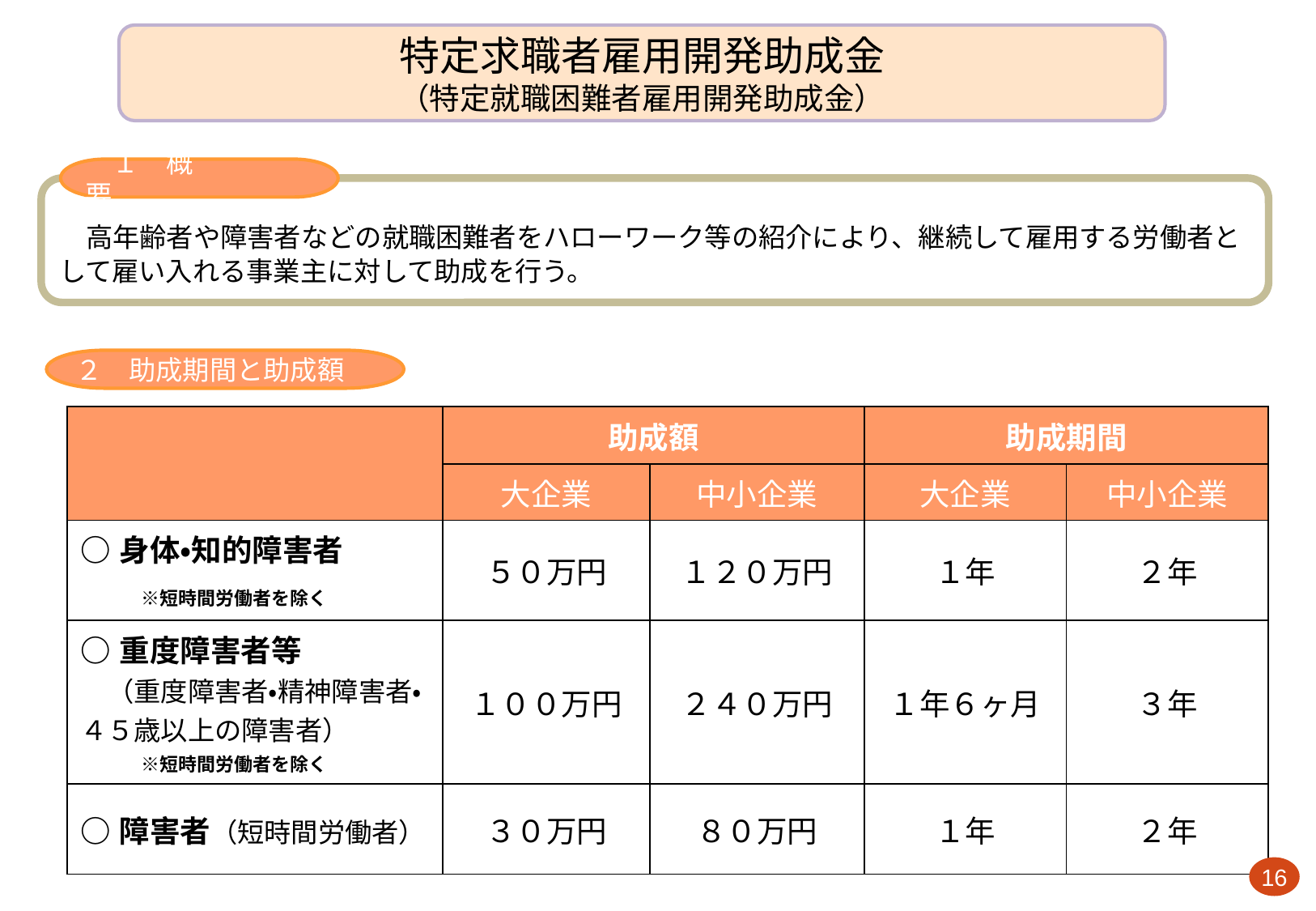

特定求職者雇用開発助成金
（特定就職困難者雇用開発助成金）
　１　概　　　　要

　高年齢者や障害者などの就職困難者をハローワーク等の紹介により、継続して雇用する労働者として雇い入れる事業主に対して助成を行う。
２　助成期間と助成額
|  | 助成額 |  | 助成期間 |  |
| --- | --- | --- | --- | --- |
|  | 大企業 | 中小企業 | 大企業 | 中小企業 |
| ○身体・知的障害者 　　※短時間労働者を除く | ５０万円 | １２０万円 | １年 | ２年 |
| ○重度障害者等 　（重度障害者・精神障害者・４５歳以上の障害者）　 　　　※短時間労働者を除く | １００万円 | ２４０万円 | １年６ヶ月 | ３年 |
| ○障害者（短時間労働者） | ３０万円 | ８０万円 | １年 | ２年 |
16